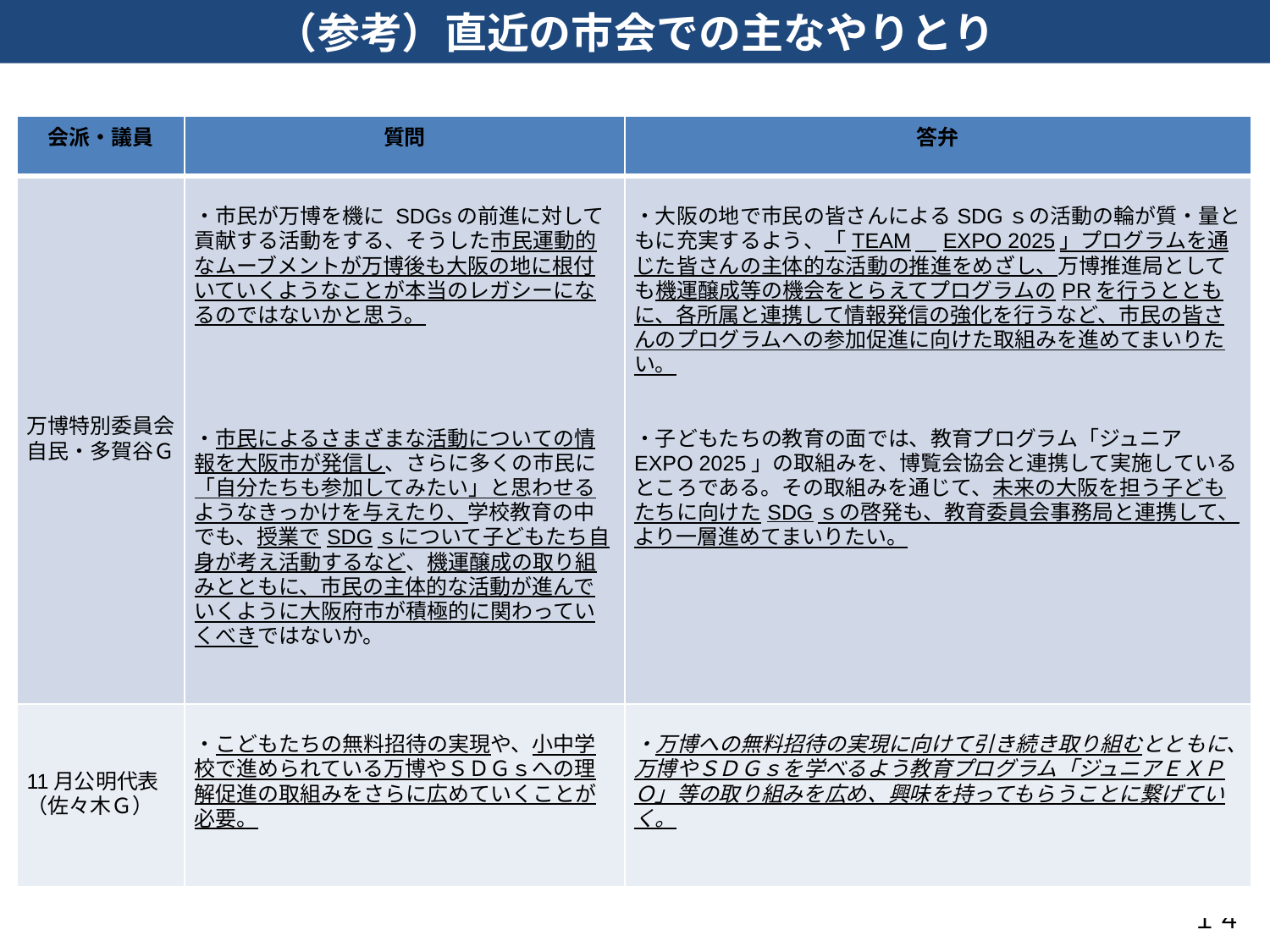

（参考）直近の市会での主なやりとり
| 会派・議員 | 質問 | 答弁 |
| --- | --- | --- |
| 万博特別委員会 自民・多賀谷Ｇ | ・市民が万博を機に SDGsの前進に対して貢献する活動をする、そうした市民運動的なムーブメントが万博後も大阪の地に根付いていくようなことが本当のレガシーになるのではないかと思う。 ・市民によるさまざまな活動についての情報を大阪市が発信し、さらに多くの市民に「自分たちも参加してみたい」と思わせるようなきっかけを与えたり、学校教育の中でも、授業でSDGｓについて子どもたち自身が考え活動するなど、機運醸成の取り組みとともに、市民の主体的な活動が進んでいくように大阪府市が積極的に関わっていくべきではないか。 | ・大阪の地で市民の皆さんによるSDGｓの活動の輪が質・量ともに充実するよう、「TEAM　EXPO 2025」プログラムを通じた皆さんの主体的な活動の推進をめざし、万博推進局としても機運醸成等の機会をとらえてプログラムのPRを行うとともに、各所属と連携して情報発信の強化を行うなど、市民の皆さんのプログラムへの参加促進に向けた取組みを進めてまいりたい。 ・子どもたちの教育の面では、教育プログラム「ジュニアEXPO 2025」の取組みを、博覧会協会と連携して実施しているところである。その取組みを通じて、未来の大阪を担う子どもたちに向けたSDGｓの啓発も、教育委員会事務局と連携して、より一層進めてまいりたい。 |
| 11月公明代表 （佐々木Ｇ） | ・こどもたちの無料招待の実現や、小中学校で進められている万博やＳＤＧｓへの理解促進の取組みをさらに広めていくことが必要。 | ・万博への無料招待の実現に向けて引き続き取り組むとともに、万博やＳＤＧｓを学べるよう教育プログラム「ジュニアＥＸＰＯ」等の取り組みを広め、興味を持ってもらうことに繋げていく。 |
|  |  |  |
１４